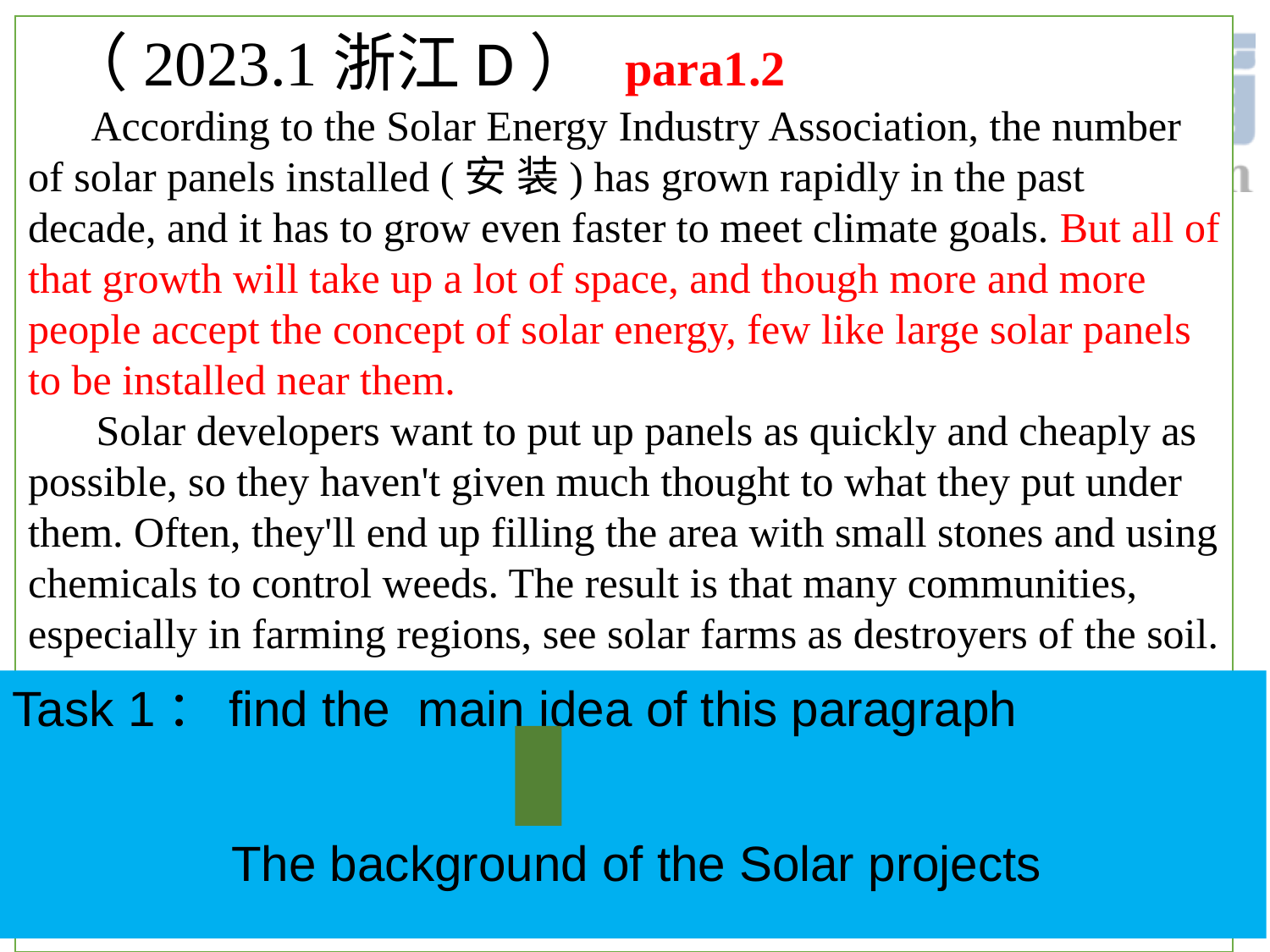

（2023.1浙江D）   para1.2
   According to the Solar Energy Industry Association, the number of solar panels installed (安 装) has grown rapidly in the past decade, and it has to grow even faster to meet climate goals. But all of that growth will take up a lot of space, and though more and more people accept the concept of solar energy, few like large solar panels to be installed near them.
   Solar developers want to put up panels as quickly and cheaply as possible, so they haven't given much thought to what they put under them. Often, they'll end up filling the area with small stones and using chemicals to control weeds. The result is that many communities, especially in farming regions, see solar farms as destroyers of the soil.

#

Task 1：find the  main idea of this paragraph

The background of the Solar projects